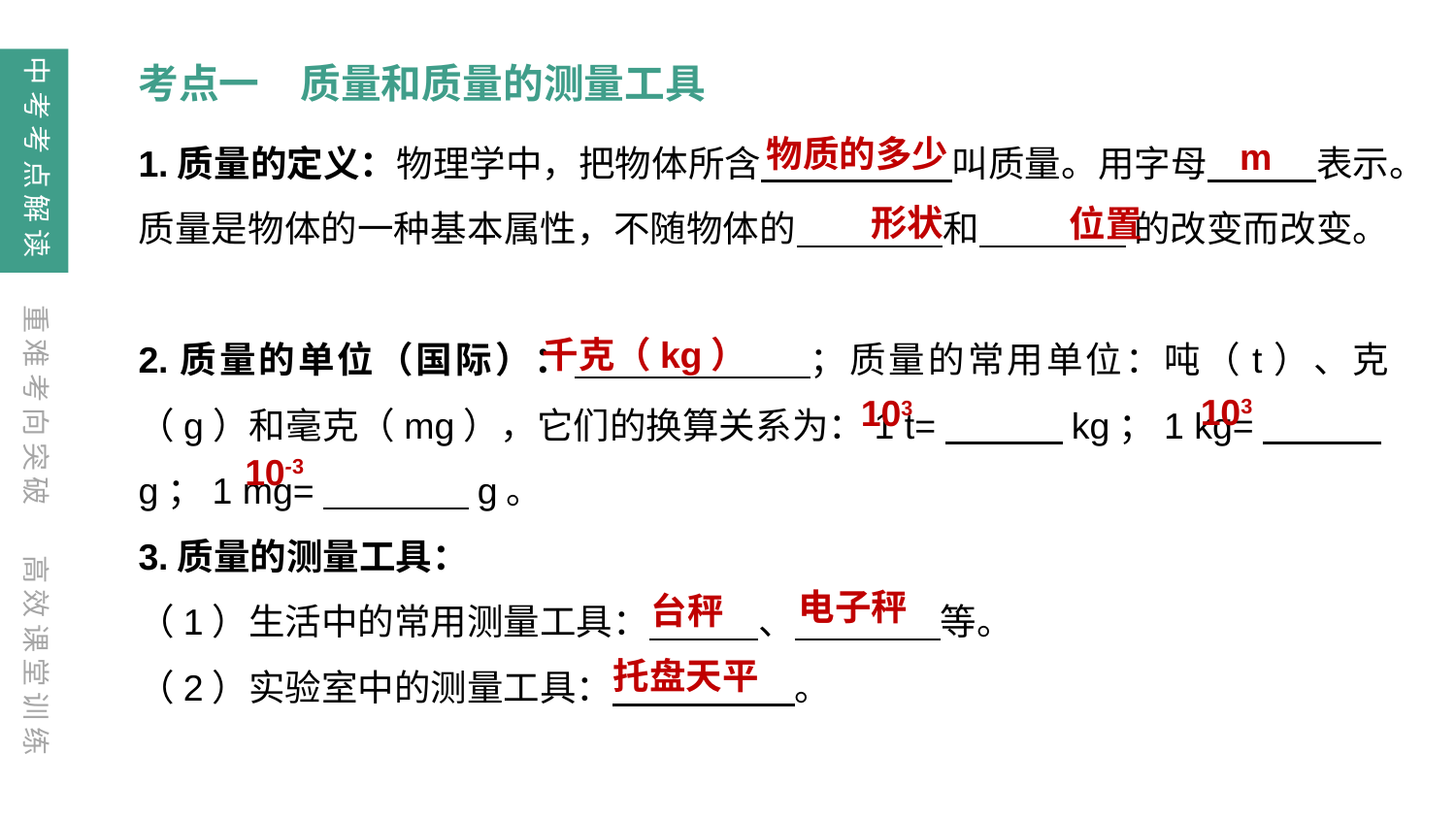

中考考点解读

考点一　质量和质量的测量工具
物质的多少
m
1.质量的定义：物理学中，把物体所含　　　　 　叫质量。用字母　　　表示。质量是物体的一种基本属性，不随物体的　　　　和　　　　 的改变而改变。
2.质量的单位（国际）：　　　　　　；质量的常用单位：吨（t）、克（g）和毫克（mg），它们的换算关系为：1 t=　 　　kg；1 kg=　　 　g；1 mg=　　　　g。
3.质量的测量工具：
（1）生活中的常用测量工具：　　　、　　　　等。
（2）实验室中的测量工具：　　　　　。
形状
位置
重难考向突破
千克（kg）
103
103
10-3
高效课堂训练
电子秤
台秤
托盘天平